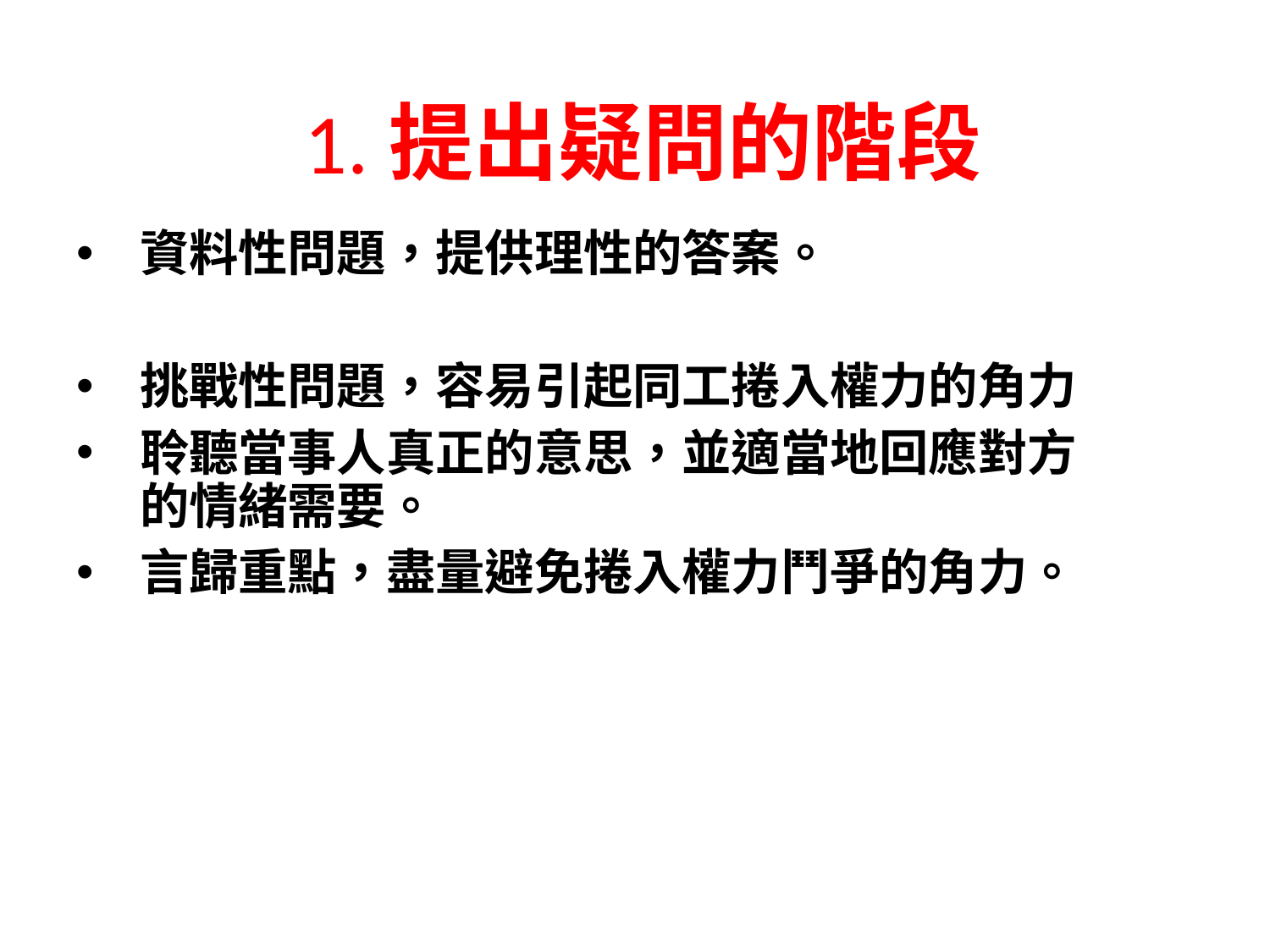

# 1.提出疑問的階段
資料性問題，提供理性的答案。

挑戰性問題，容易引起同工捲入權力的角力
聆聽當事人真正的意思，並適當地回應對方的情緒需要。
言歸重點，盡量避免捲入權力鬥爭的角力。

11